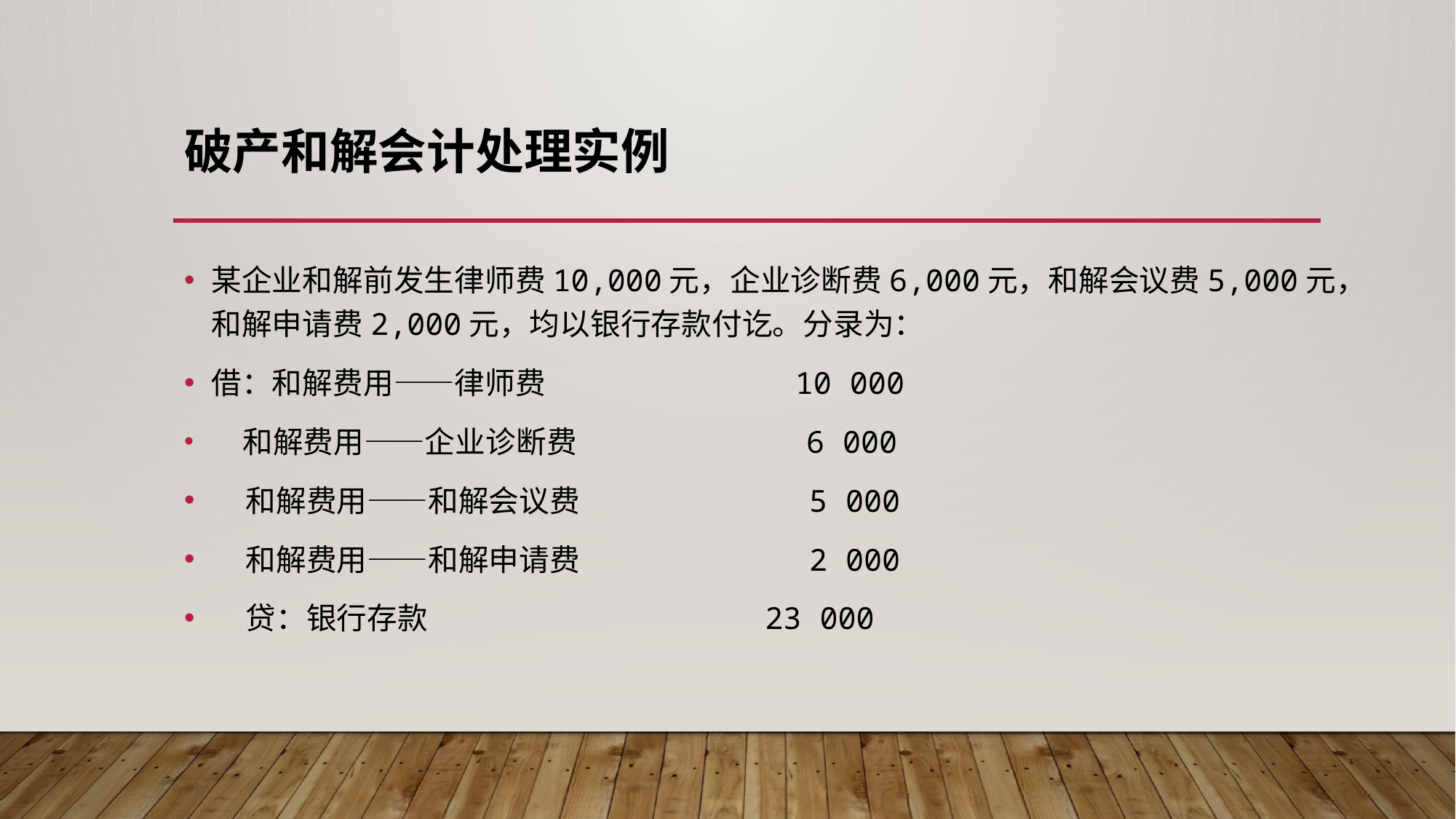

# 破产和解会计处理实例
某企业和解前发生律师费10,000元，企业诊断费6,000元，和解会议费5,000元，和解申请费2,000元，均以银行存款付讫。分录为：
借：和解费用——律师费                                    10 000
    和解费用——企业诊断费                                 6 000
    和解费用——和解会议费                                 5 000
    和解费用——和解申请费                                 2 000
    贷：银行存款                                                 23 000